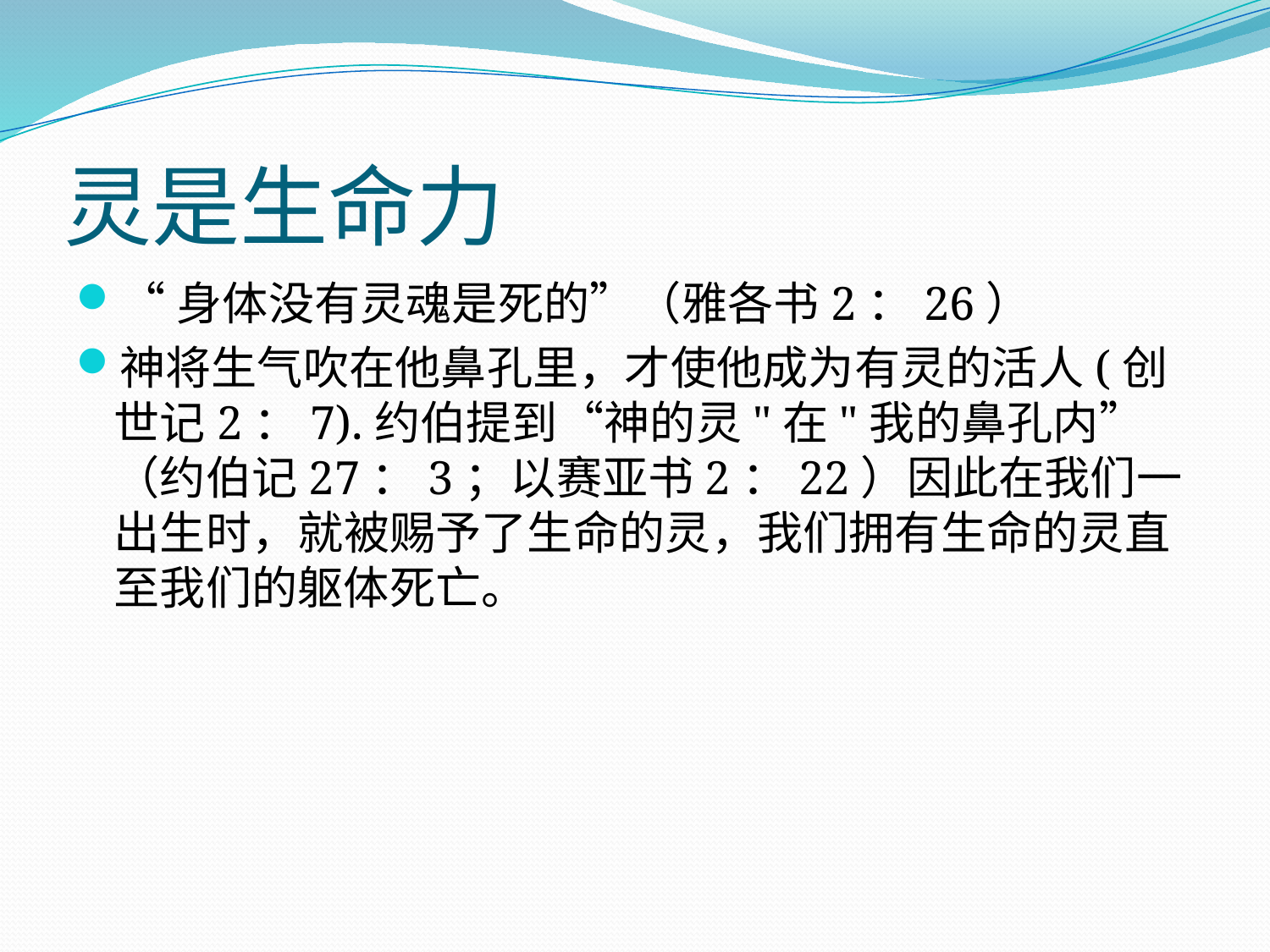

# 灵是生命力
“身体没有灵魂是死的”（雅各书2：26）
神将生气吹在他鼻孔里，才使他成为有灵的活人(创世记2：7).约伯提到“神的灵"在"我的鼻孔内”（约伯记27：3；以赛亚书2：22）因此在我们一出生时，就被赐予了生命的灵，我们拥有生命的灵直至我们的躯体死亡。